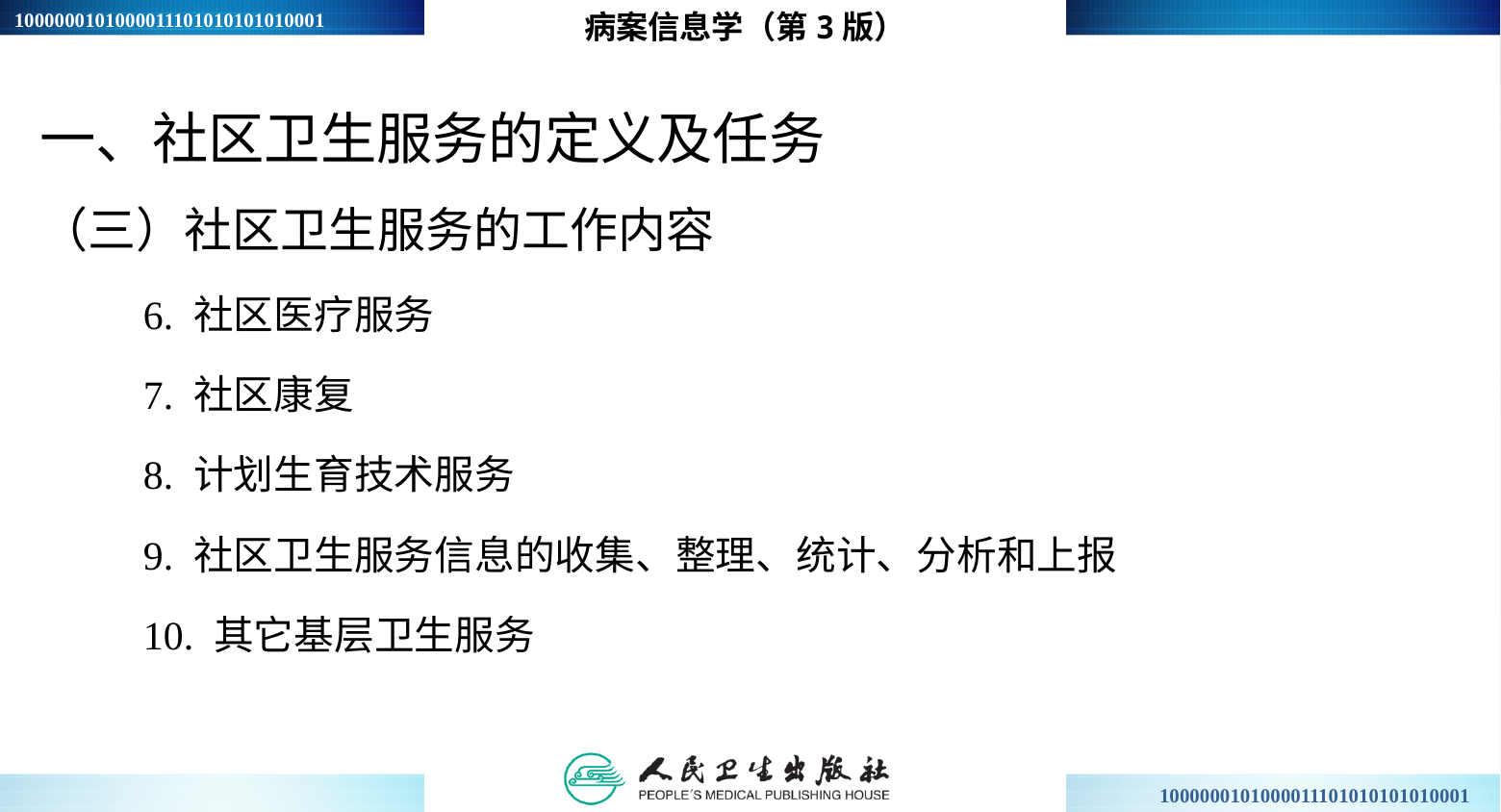

病案信息学（第3版）
一、社区卫生服务的定义及任务
（三）社区卫生服务的工作内容
6. 社区医疗服务
7. 社区康复
8. 计划生育技术服务
9. 社区卫生服务信息的收集、整理、统计、分析和上报
10. 其它基层卫生服务